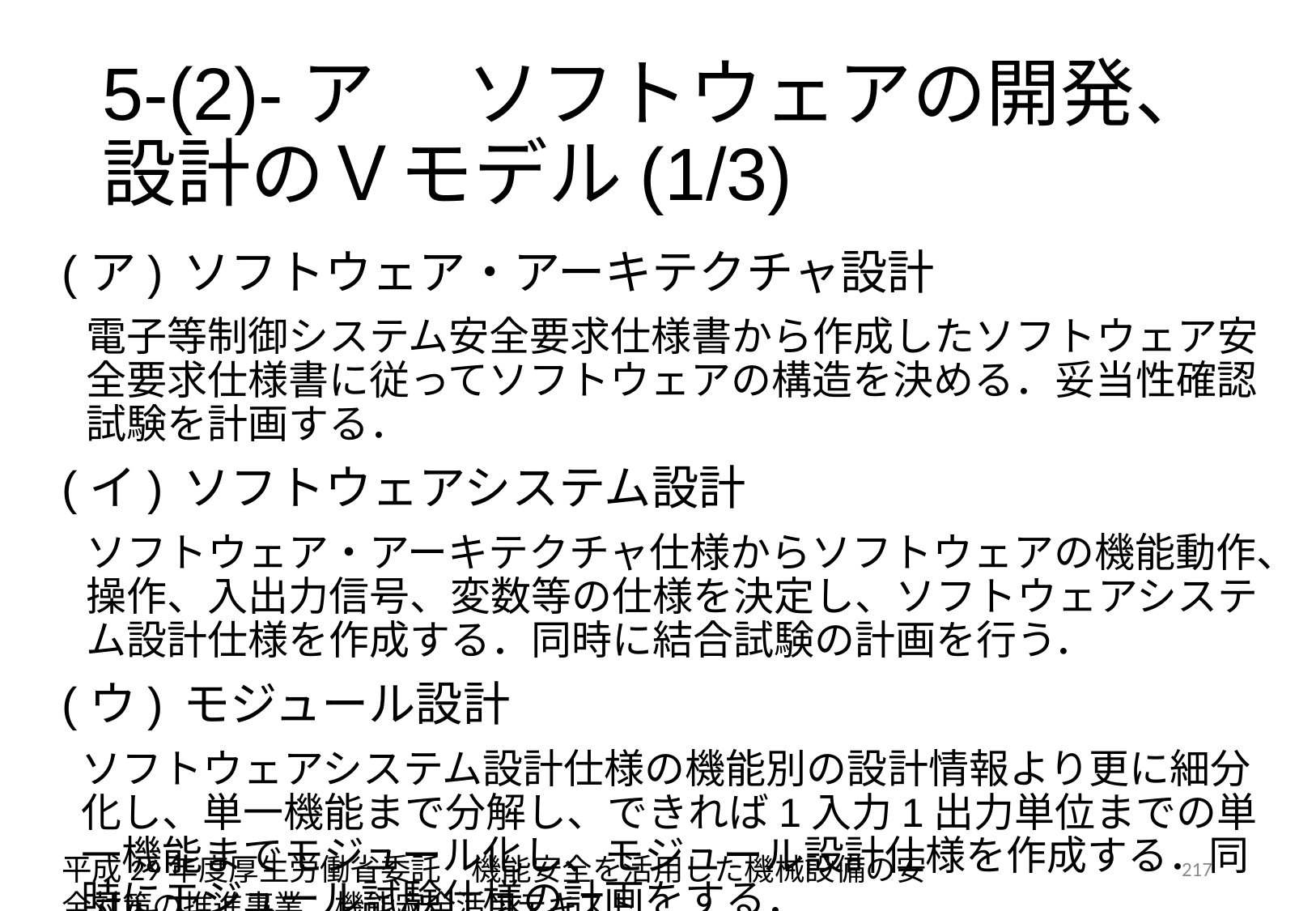

# 5-(2)-ア 	ソフトウェアの開発、設計のＶモデル(1/3)
(ア)	ソフトウェア・アーキテクチャ設計
電子等制御システム安全要求仕様書から作成したソフトウェア安全要求仕様書に従ってソフトウェアの構造を決める．妥当性確認試験を計画する．
(イ)	ソフトウェアシステム設計
ソフトウェア・アーキテクチャ仕様からソフトウェアの機能動作、操作、入出力信号、変数等の仕様を決定し、ソフトウェアシステム設計仕様を作成する．同時に結合試験の計画を行う．
(ウ)	モジュール設計
ソフトウェアシステム設計仕様の機能別の設計情報より更に細分化し、単一機能まで分解し、できれば1入力1出力単位までの単一機能までモジュール化し、モジュール設計仕様を作成する．同時にモジュール試験仕様の計画をする．
平成29年度厚生労働省委託　機能安全を活用した機械設備の安全対策の推進事業　機能安全活用テキスト
217